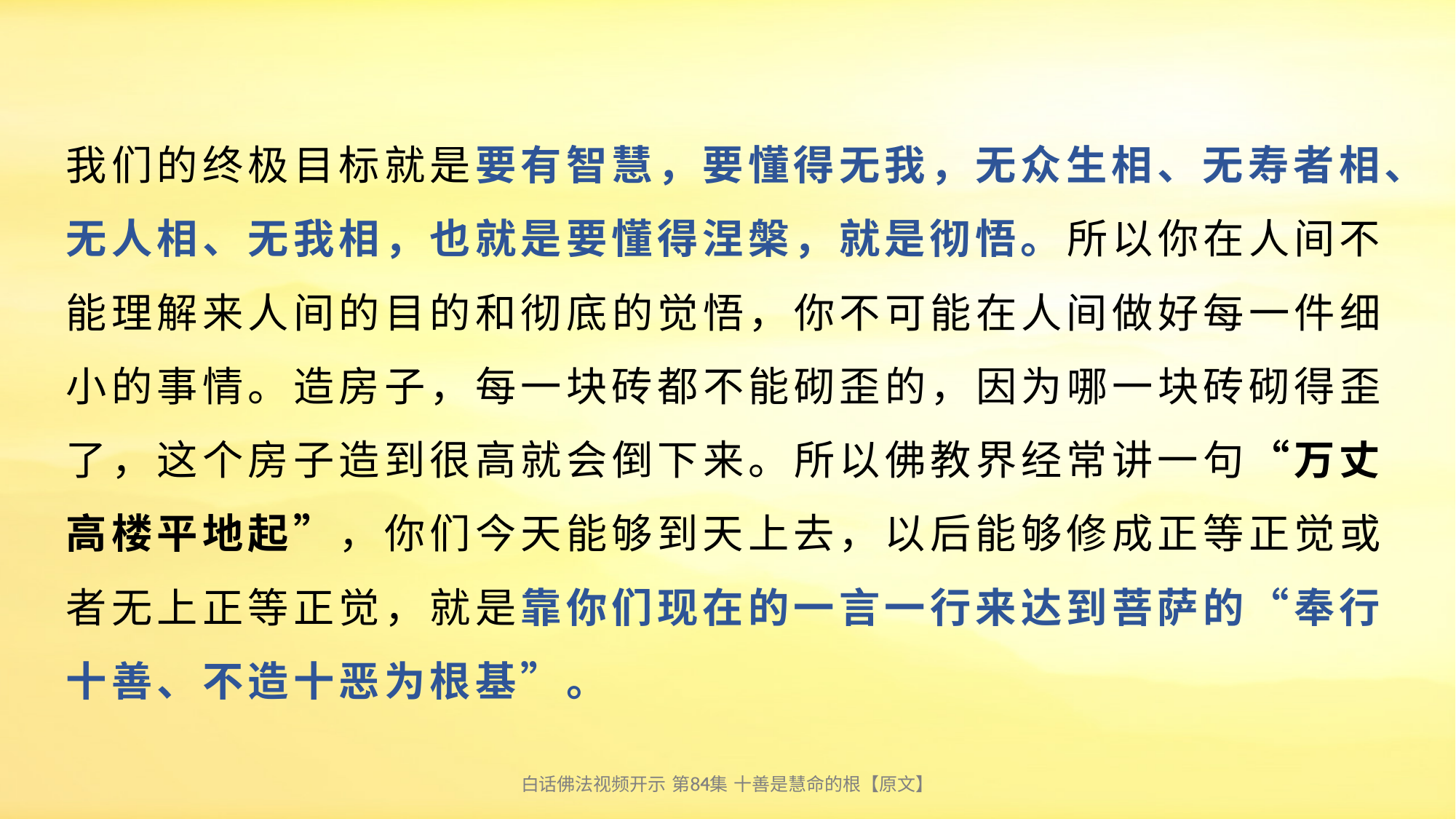

# 我们的终极目标就是要有智慧，要懂得无我，无众生相、无寿者相、无人相、无我相，也就是要懂得涅槃，就是彻悟。所以你在人间不能理解来人间的目的和彻底的觉悟，你不可能在人间做好每一件细小的事情。造房子，每一块砖都不能砌歪的，因为哪一块砖砌得歪了，这个房子造到很高就会倒下来。所以佛教界经常讲一句“万丈高楼平地起”，你们今天能够到天上去，以后能够修成正等正觉或者无上正等正觉，就是靠你们现在的一言一行来达到菩萨的“奉行十善、不造十恶为根基”。
白话佛法视频开示 第84集 十善是慧命的根【原文】